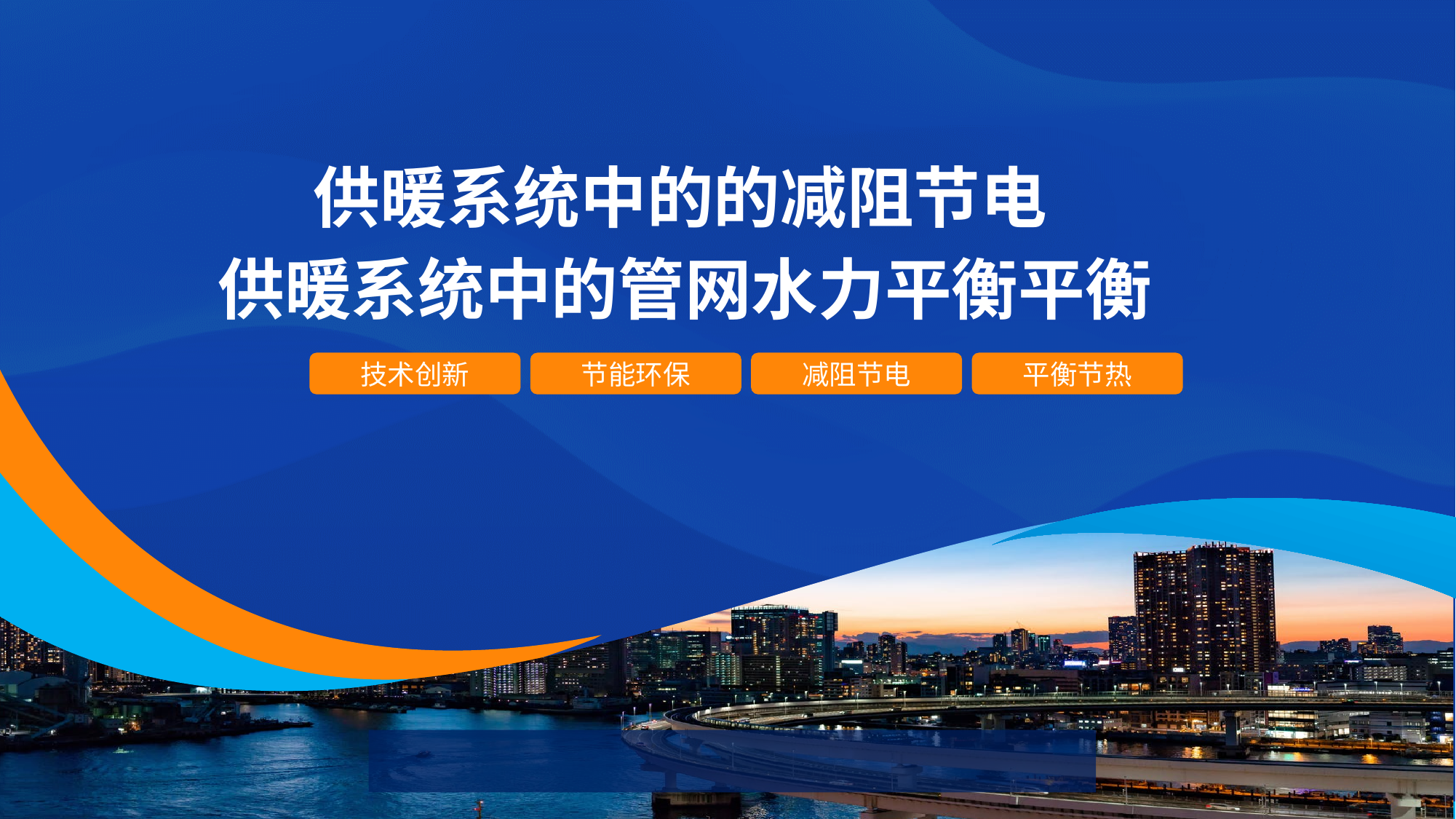

供暖系统中的的减阻节电
供暖系统中的管网水力平衡平衡
技术创新
节能环保
减阻节电
平衡节热